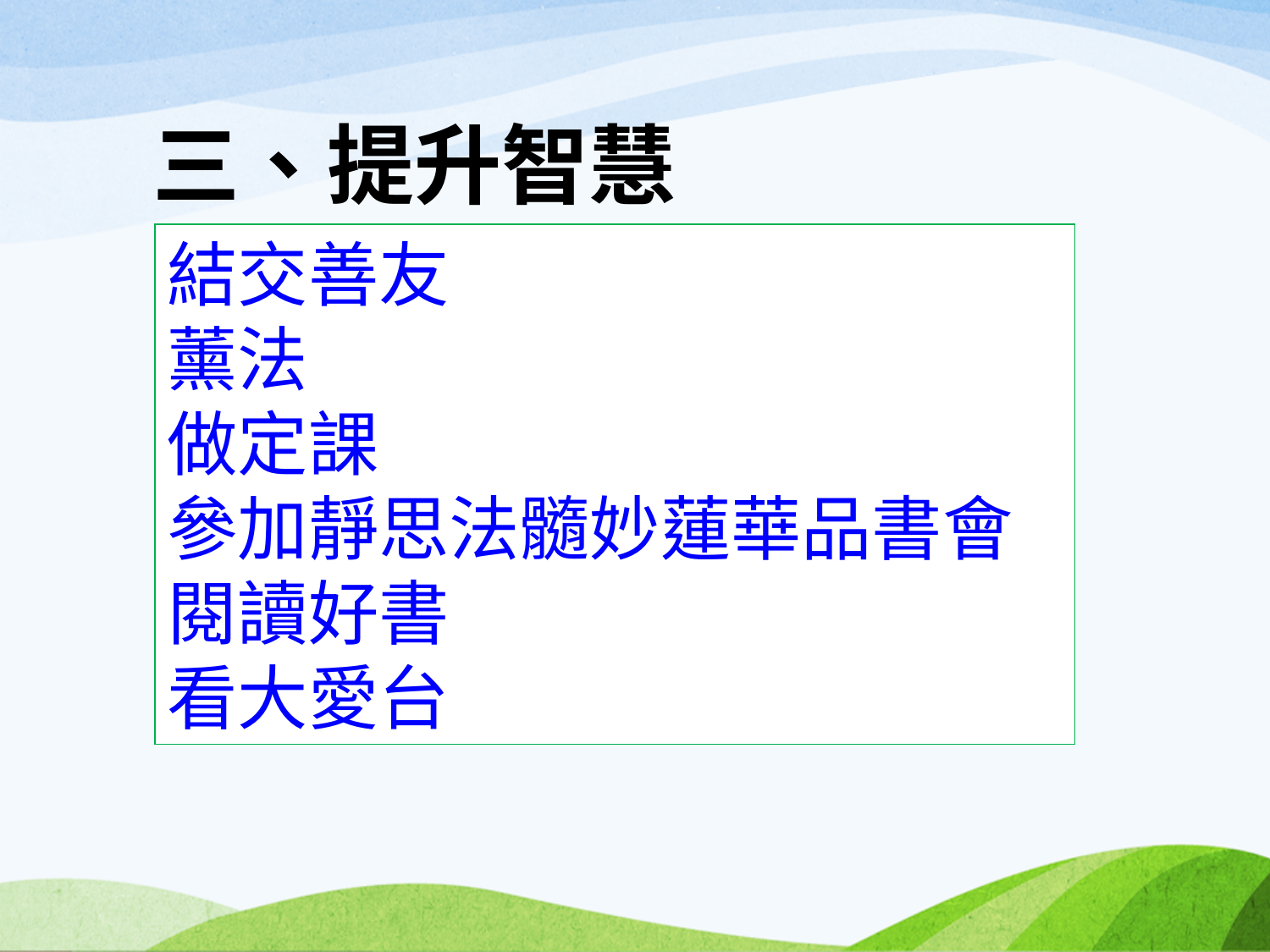

# 三、提升智慧
結交善友
薰法
做定課
參加靜思法髓妙蓮華品書會
閱讀好書
看大愛台